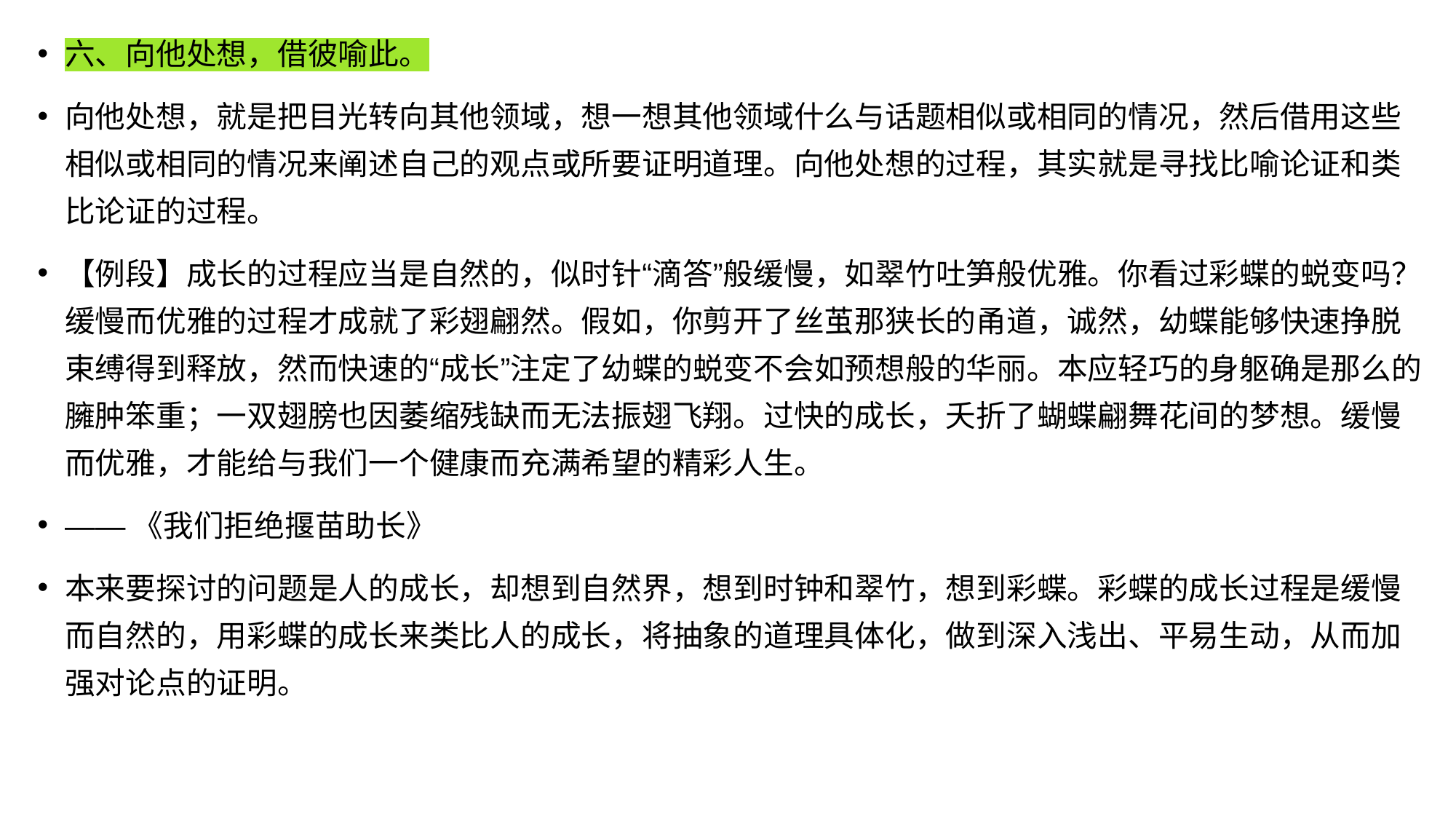

六、向他处想，借彼喻此。
向他处想，就是把目光转向其他领域，想一想其他领域什么与话题相似或相同的情况，然后借用这些相似或相同的情况来阐述自己的观点或所要证明道理。向他处想的过程，其实就是寻找比喻论证和类比论证的过程。
【例段】成长的过程应当是自然的，似时针“滴答”般缓慢，如翠竹吐笋般优雅。你看过彩蝶的蜕变吗？缓慢而优雅的过程才成就了彩翅翩然。假如，你剪开了丝茧那狭长的甬道，诚然，幼蝶能够快速挣脱束缚得到释放，然而快速的“成长”注定了幼蝶的蜕变不会如预想般的华丽。本应轻巧的身躯确是那么的臃肿笨重；一双翅膀也因萎缩残缺而无法振翅飞翔。过快的成长，夭折了蝴蝶翩舞花间的梦想。缓慢而优雅，才能给与我们一个健康而充满希望的精彩人生。
——《我们拒绝揠苗助长》
本来要探讨的问题是人的成长，却想到自然界，想到时钟和翠竹，想到彩蝶。彩蝶的成长过程是缓慢而自然的，用彩蝶的成长来类比人的成长，将抽象的道理具体化，做到深入浅出、平易生动，从而加强对论点的证明。